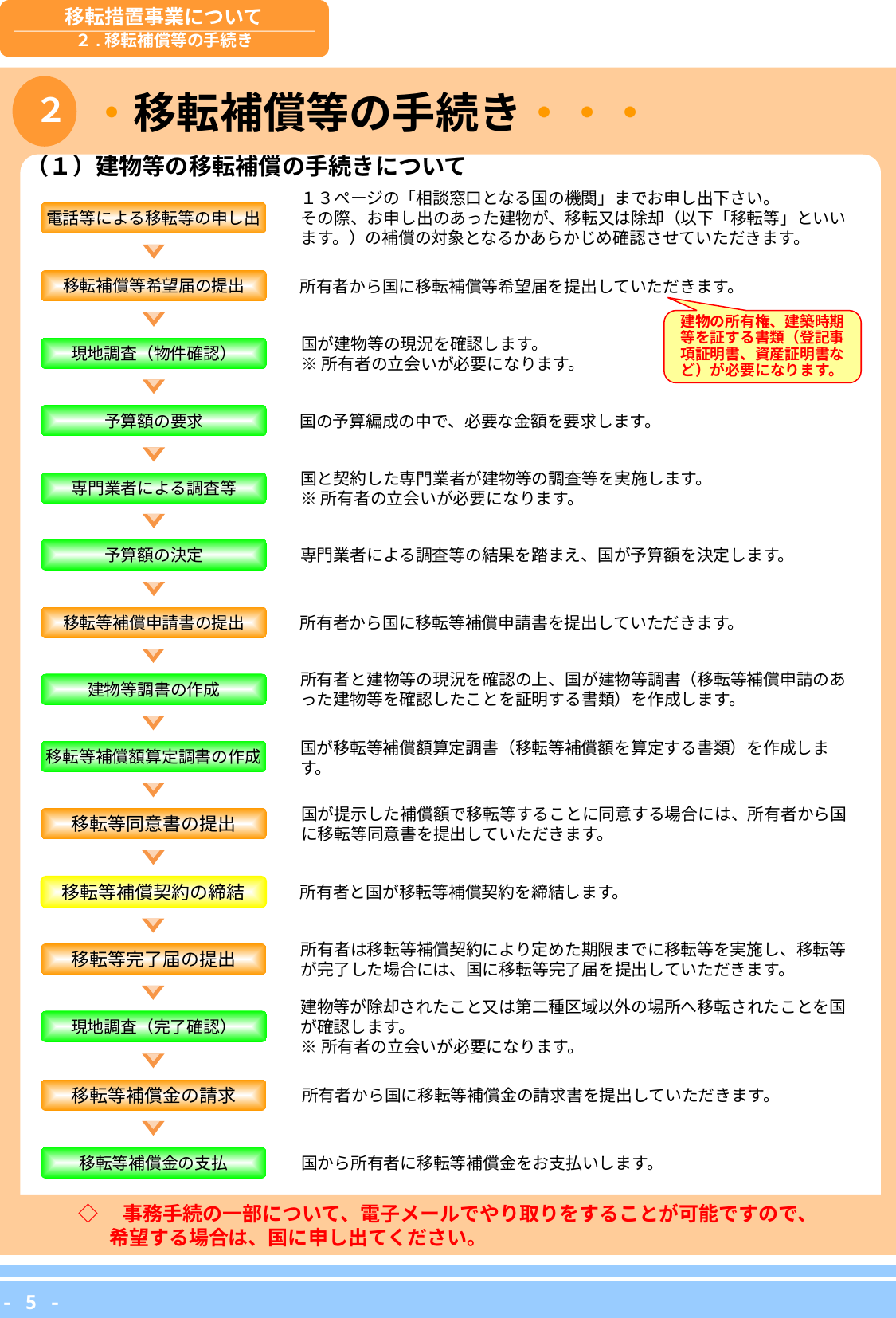

移転措置事業について
２.移転補償等の手続き

# ・移転補償等の手続き・・・
２

（１）建物等の移転補償の手続きについて
１３ページの「相談窓口となる国の機関」までお申し出下さい。
その際、お申し出のあった建物が、移転又は除却（以下「移転等」といい
ます。）の補償の対象となるかあらかじめ確認させていただきます。
電話等による移転等の申し出

移転補償等希望届の提出
所有者から国に移転補償等希望届を提出していただきます。
建物の所有権、建築時期等を証する書類（登記事項証明書、資産証明書など）が必要になります。

国が建物等の現況を確認します。
※所有者の立会いが必要になります。
現地調査（物件確認）

予算額の要求
国の予算編成の中で、必要な金額を要求します。

国と契約した専門業者が建物等の調査等を実施します。
※所有者の立会いが必要になります。
専門業者による調査等

専門業者による調査等の結果を踏まえ、国が予算額を決定します。
予算額の決定

移転等補償申請書の提出
所有者から国に移転等補償申請書を提出していただきます。

所有者と建物等の現況を確認の上、国が建物等調書（移転等補償申請のあ
った建物等を確認したことを証明する書類）を作成します。
建物等調書の作成

国が移転等補償額算定調書（移転等補償額を算定する書類）を作成しま
す。
移転等補償額算定調書の作成

国が提示した補償額で移転等することに同意する場合には、所有者から国
に移転等同意書を提出していただきます。
移転等同意書の提出

移転等補償契約の締結
所有者と国が移転等補償契約を締結します。

所有者は移転等補償契約により定めた期限までに移転等を実施し、移転等
が完了した場合には、国に移転等完了届を提出していただきます。
移転等完了届の提出

建物等が除却されたこと又は第二種区域以外の場所へ移転されたことを国
が確認します。
※所有者の立会いが必要になります。
現地調査（完了確認）

所有者から国に移転等補償金の請求書を提出していただきます。
移転等補償金の請求

国から所有者に移転等補償金をお支払いします。
移転等補償金の支払

◇　事務手続の一部について、電子メールでやり取りをすることが可能ですので、
　　　   　 希望する場合は、国に申し出てください。

- 5 -